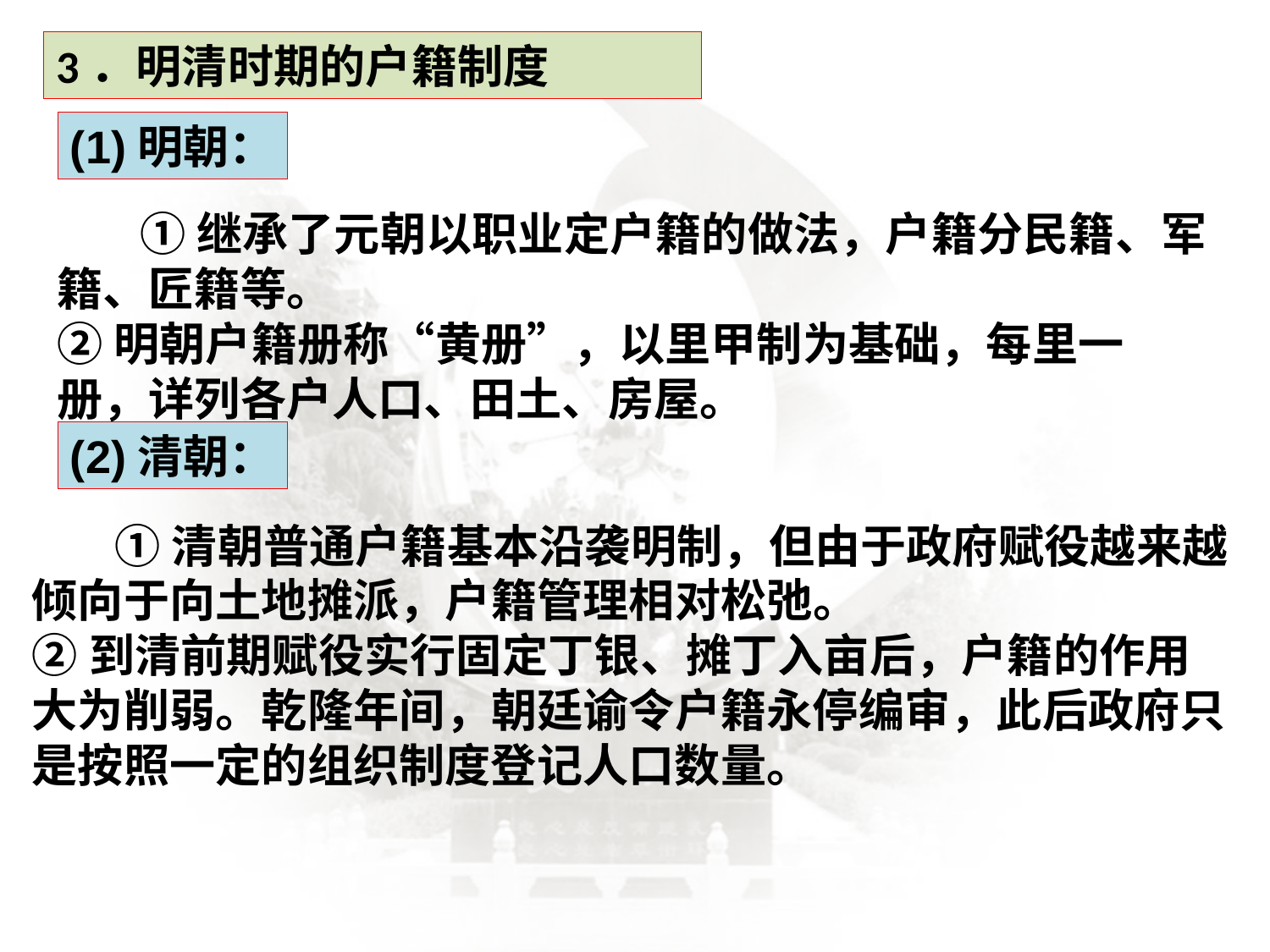

3．明清时期的户籍制度
(1)明朝：
        ①继承了元朝以职业定户籍的做法，户籍分民籍、军籍、匠籍等。
②明朝户籍册称“黄册”，以里甲制为基础，每里一册，详列各户人口、田土、房屋。
(2)清朝：
        ①清朝普通户籍基本沿袭明制，但由于政府赋役越来越倾向于向土地摊派，户籍管理相对松弛。
②到清前期赋役实行固定丁银、摊丁入亩后，户籍的作用大为削弱。乾隆年间，朝廷谕令户籍永停编审，此后政府只是按照一定的组织制度登记人口数量。